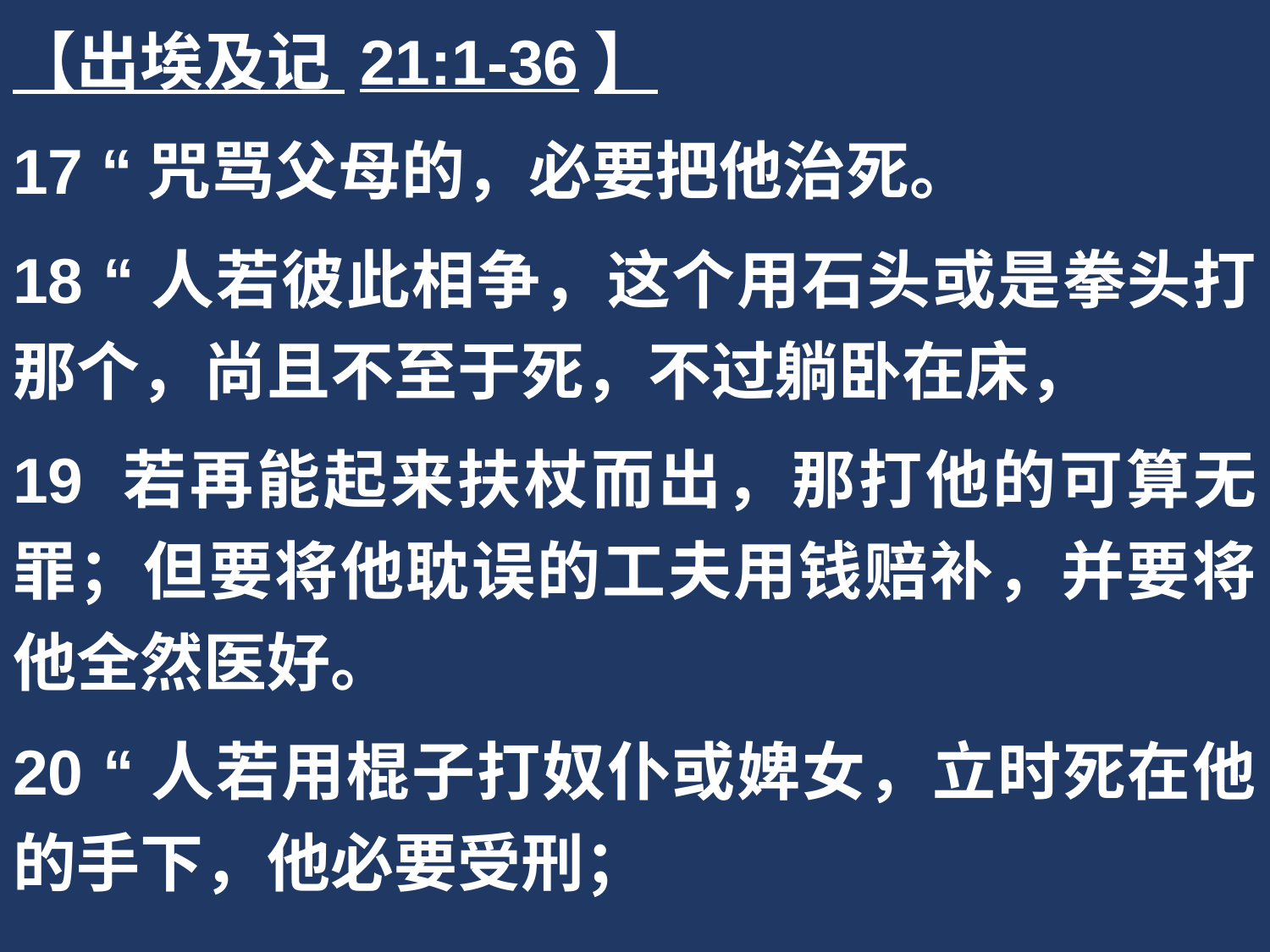

【出埃及记 21:1-36】
17 “咒骂父母的，必要把他治死。
18 “人若彼此相争，这个用石头或是拳头打那个，尚且不至于死，不过躺卧在床，
19 若再能起来扶杖而出，那打他的可算无罪；但要将他耽误的工夫用钱赔补，并要将他全然医好。
20 “人若用棍子打奴仆或婢女，立时死在他的手下，他必要受刑；